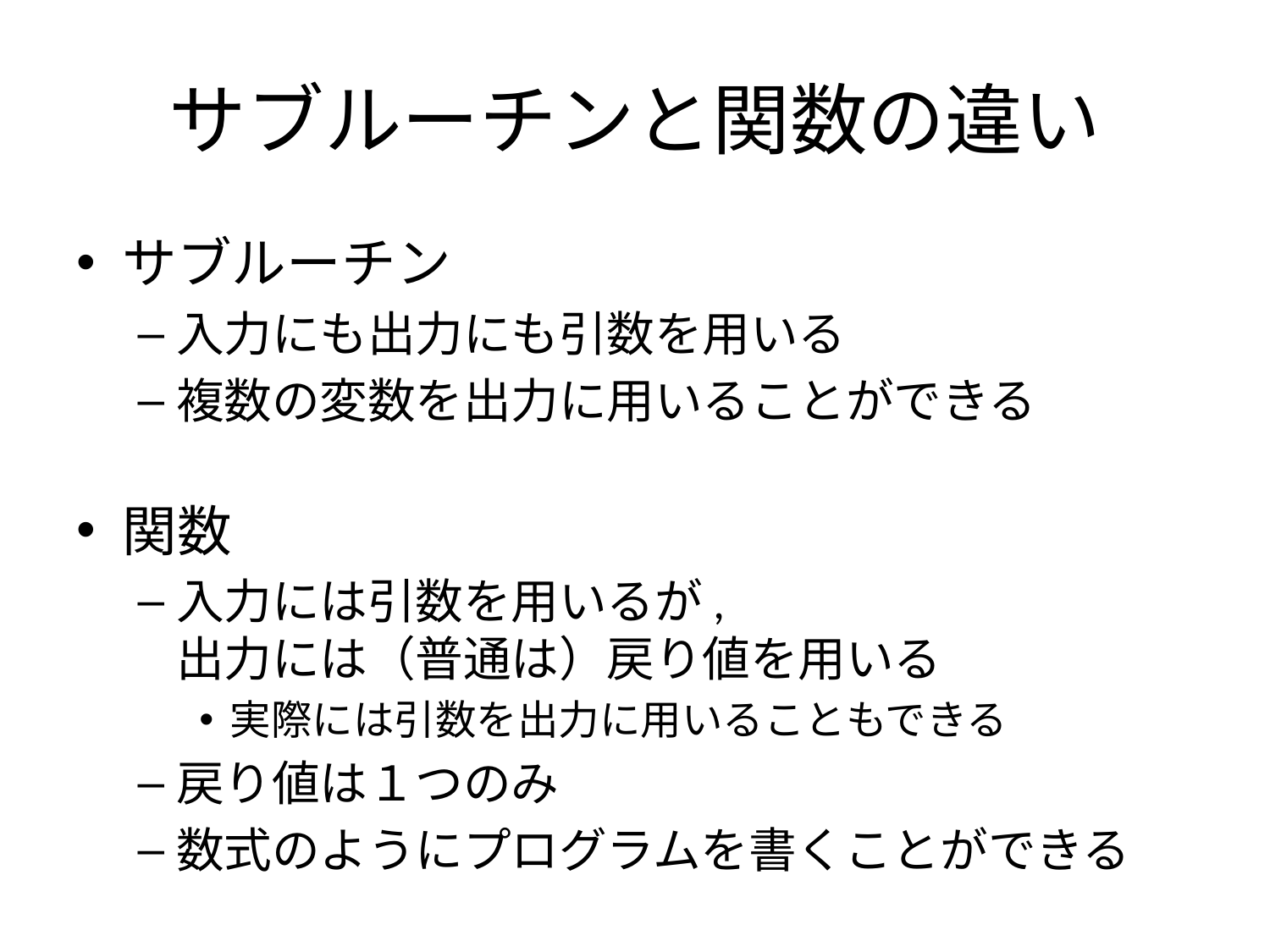

# サブルーチンと関数の違い
サブルーチン
入力にも出力にも引数を用いる
複数の変数を出力に用いることができる
関数
入力には引数を用いるが,
出力には（普通は）戻り値を用いる
実際には引数を出力に用いることもできる
戻り値は１つのみ
数式のようにプログラムを書くことができる